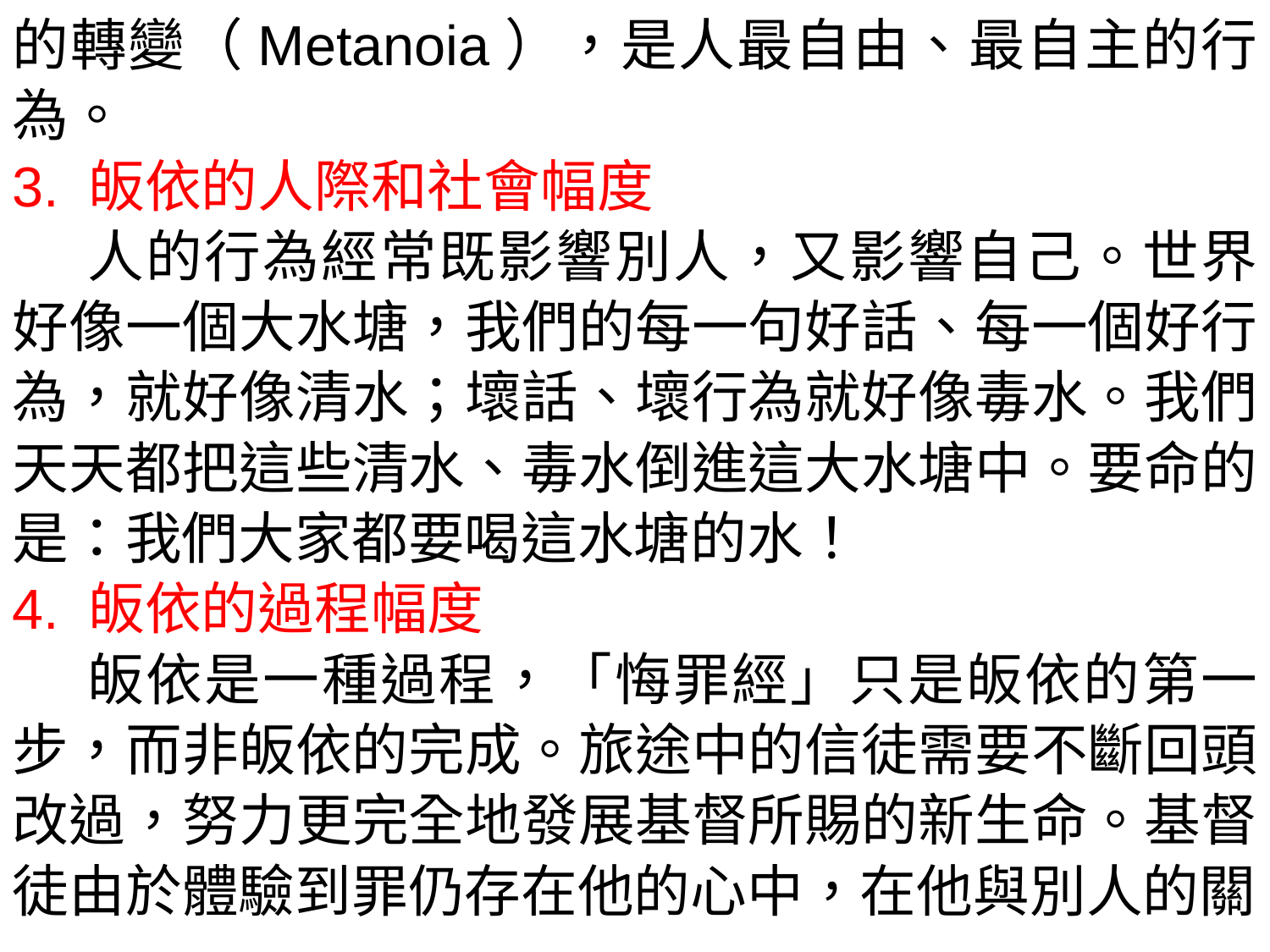

的轉變（Metanoia），是人最自由、最自主的行為。
3. 皈依的人際和社會幅度
    人的行為經常既影響別人，又影響自己。世界好像一個大水塘，我們的每一句好話、每一個好行為，就好像清水；壞話、壞行為就好像毒水。我們天天都把這些清水、毒水倒進這大水塘中。要命的是：我們大家都要喝這水塘的水！
4. 皈依的過程幅度
    皈依是一種過程，「悔罪經」只是皈依的第一步，而非皈依的完成。旅途中的信徒需要不斷回頭改過，努力更完全地發展基督所賜的新生命。基督徒由於體驗到罪仍存在他的心中，在他與別人的關